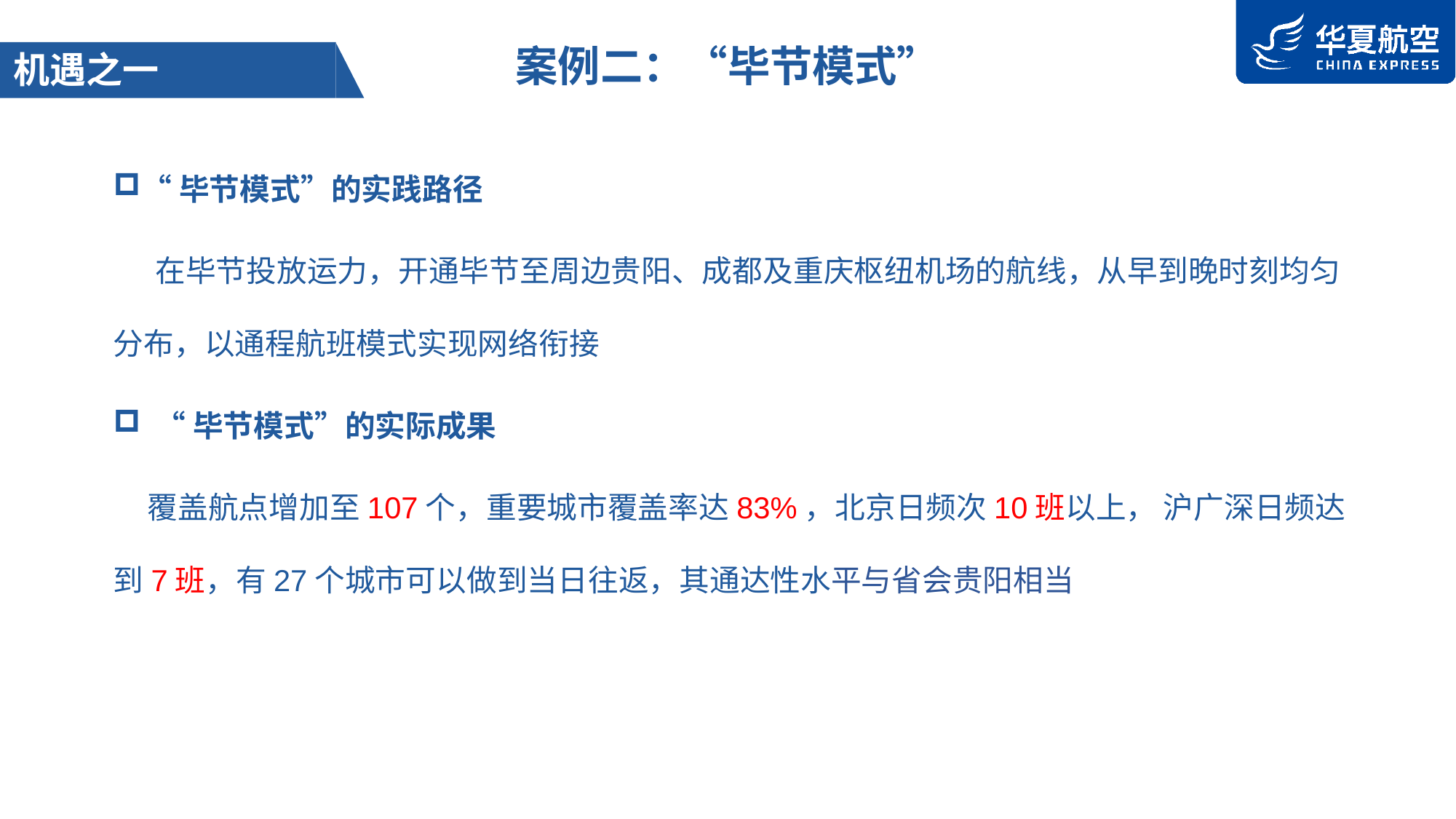

案例二：“毕节模式”
机遇之一
“毕节模式”的实践路径
     在毕节投放运力，开通毕节至周边贵阳、成都及重庆枢纽机场的航线，从早到晚时刻均匀分布，以通程航班模式实现网络衔接
  “毕节模式”的实际成果
    覆盖航点增加至107个，重要城市覆盖率达83%，北京日频次10班以上， 沪广深日频达到7班，有27个城市可以做到当日往返，其通达性水平与省会贵阳相当